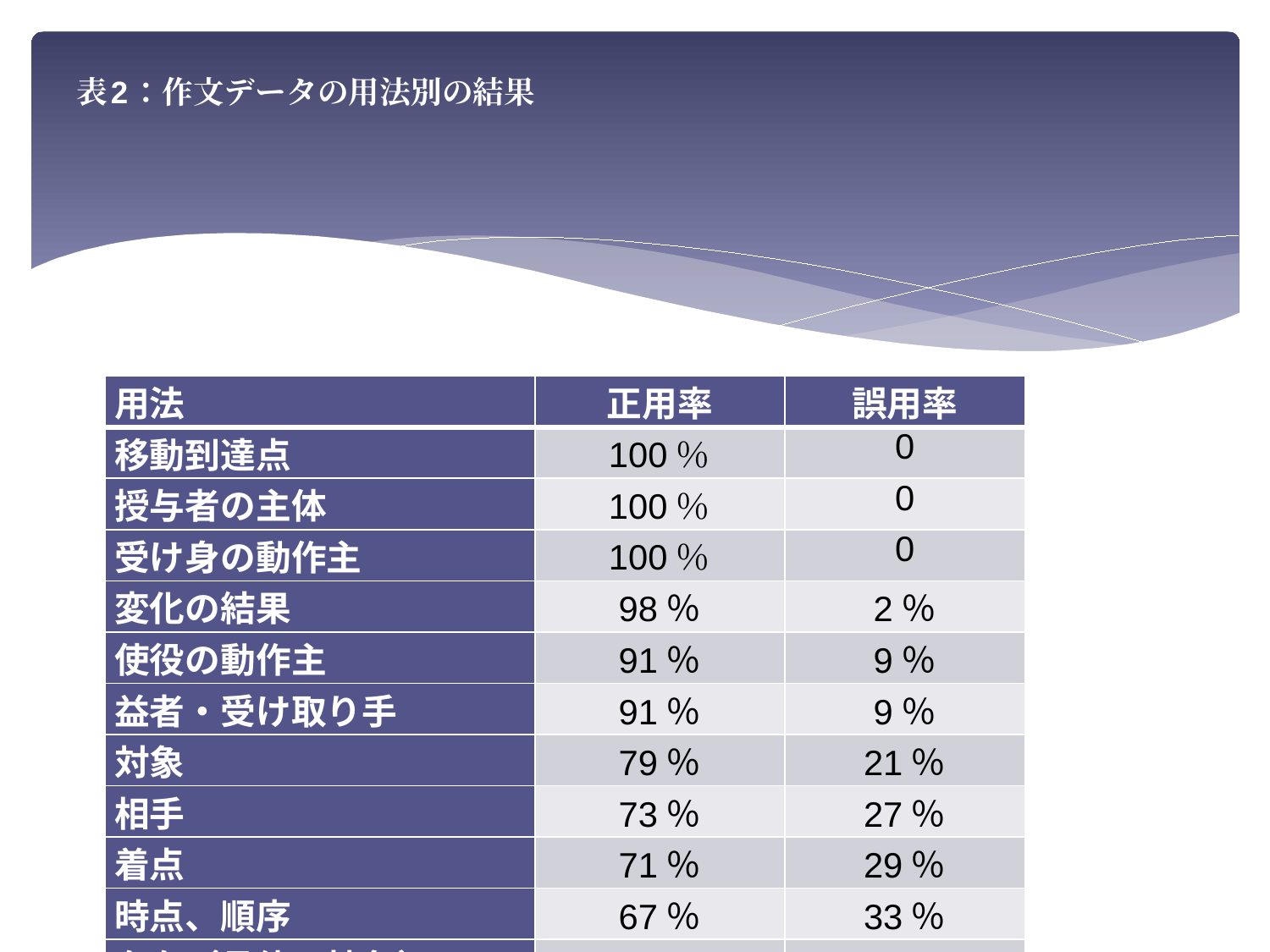

# 表2：作文データの用法別の結果
| 用法 | 正用率 | 誤用率 |
| --- | --- | --- |
| 移動到達点 | 100％ | 0 |
| 授与者の主体 | 100％ | 0 |
| 受け身の動作主 | 100％ | 0 |
| 変化の結果 | 98％ | 2％ |
| 使役の動作主 | 91％ | 9％ |
| 益者・受け取り手 | 91％ | 9％ |
| 対象 | 79％ | 21％ |
| 相手 | 73％ | 27％ |
| 着点 | 71％ | 29％ |
| 時点、順序 | 67％ | 33％ |
| 存在（具体・抽象） | 62％ | 38％ |
9